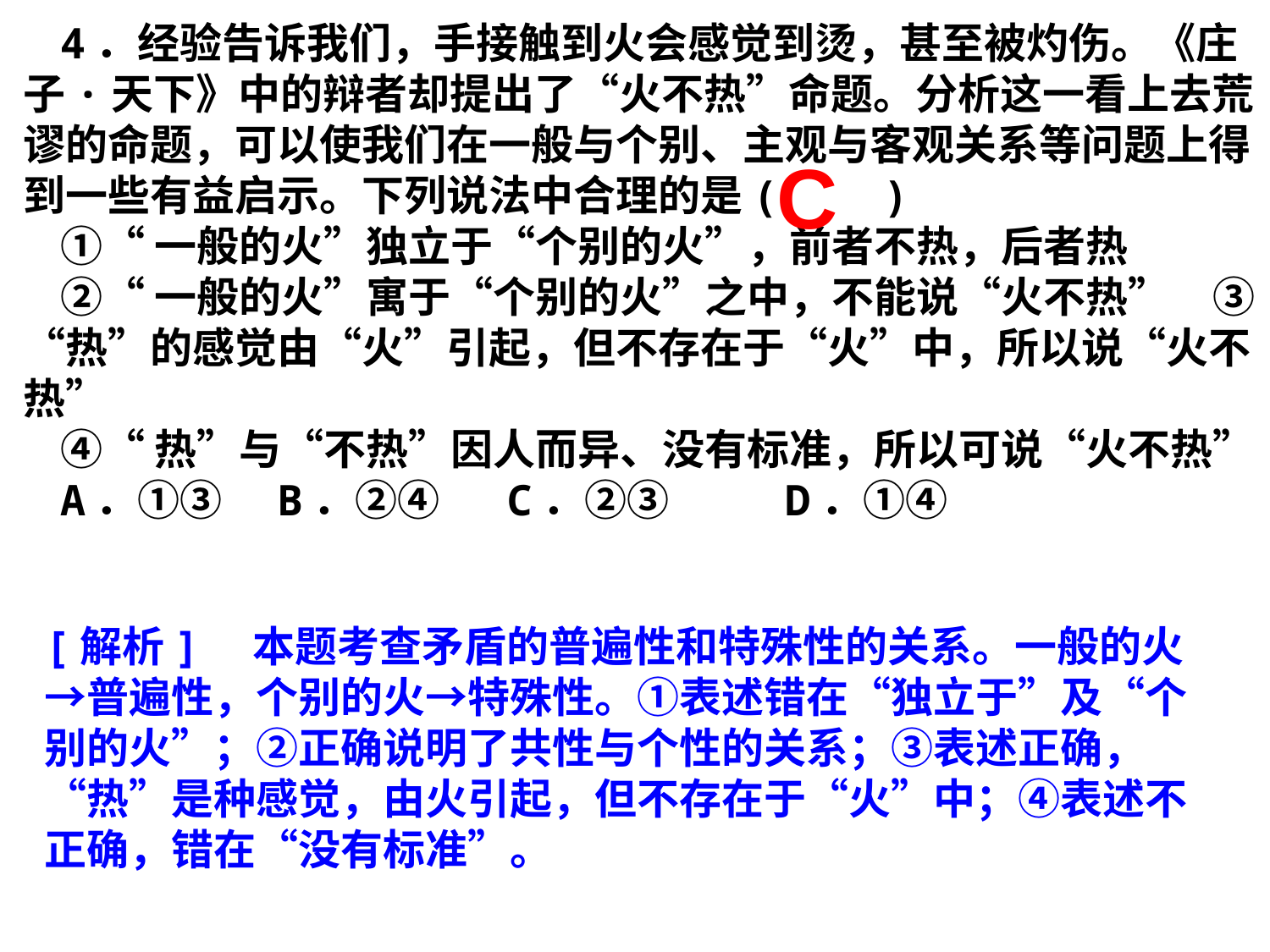

4．经验告诉我们，手接触到火会感觉到烫，甚至被灼伤。《庄子·天下》中的辩者却提出了“火不热”命题。分析这一看上去荒谬的命题，可以使我们在一般与个别、主观与客观关系等问题上得到一些有益启示。下列说法中合理的是(　　)
①“一般的火”独立于“个别的火”，前者不热，后者热
②“一般的火”寓于“个别的火”之中，不能说“火不热”　③“热”的感觉由“火”引起，但不存在于“火”中，所以说“火不热”
④“热”与“不热”因人而异、没有标准，所以可说“火不热”
A．①③	B．②④      C．②③	D．①④
C
[解析]　本题考查矛盾的普遍性和特殊性的关系。一般的火→普遍性，个别的火→特殊性。①表述错在“独立于”及“个别的火”；②正确说明了共性与个性的关系；③表述正确，“热”是种感觉，由火引起，但不存在于“火”中；④表述不正确，错在“没有标准”。